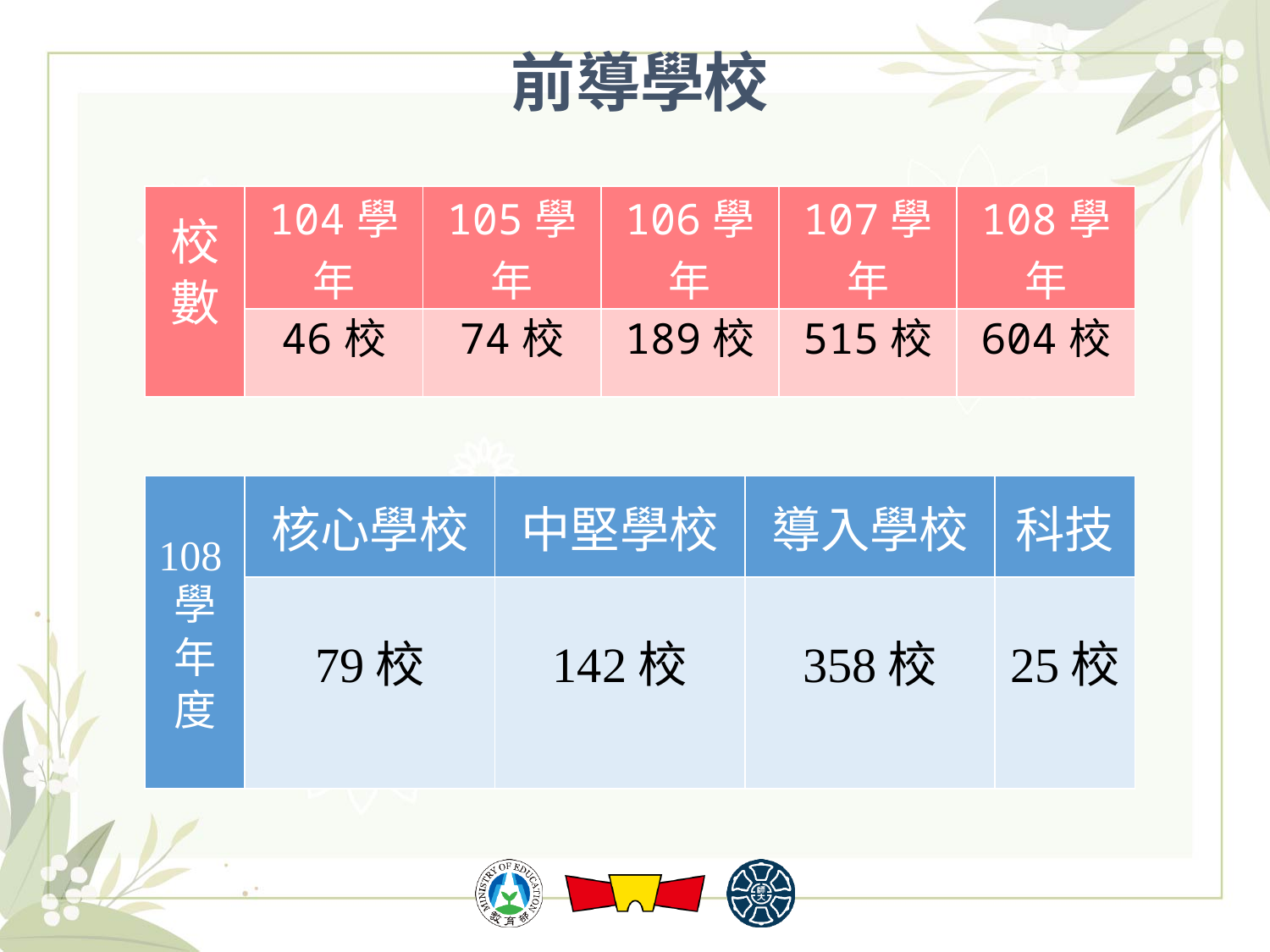

# 前導學校
| 校 數 | 104學年 | 105學年 | 106學年 | 107學年 | 108學年 |
| --- | --- | --- | --- | --- | --- |
|  | 46校 | 74校 | 189校 | 515校 | 604校 |
| 108學年度 | 核心學校 | 中堅學校 | 導入學校 | 科技 |
| --- | --- | --- | --- | --- |
|  | 79校 | 142校 | 358校 | 25校 |